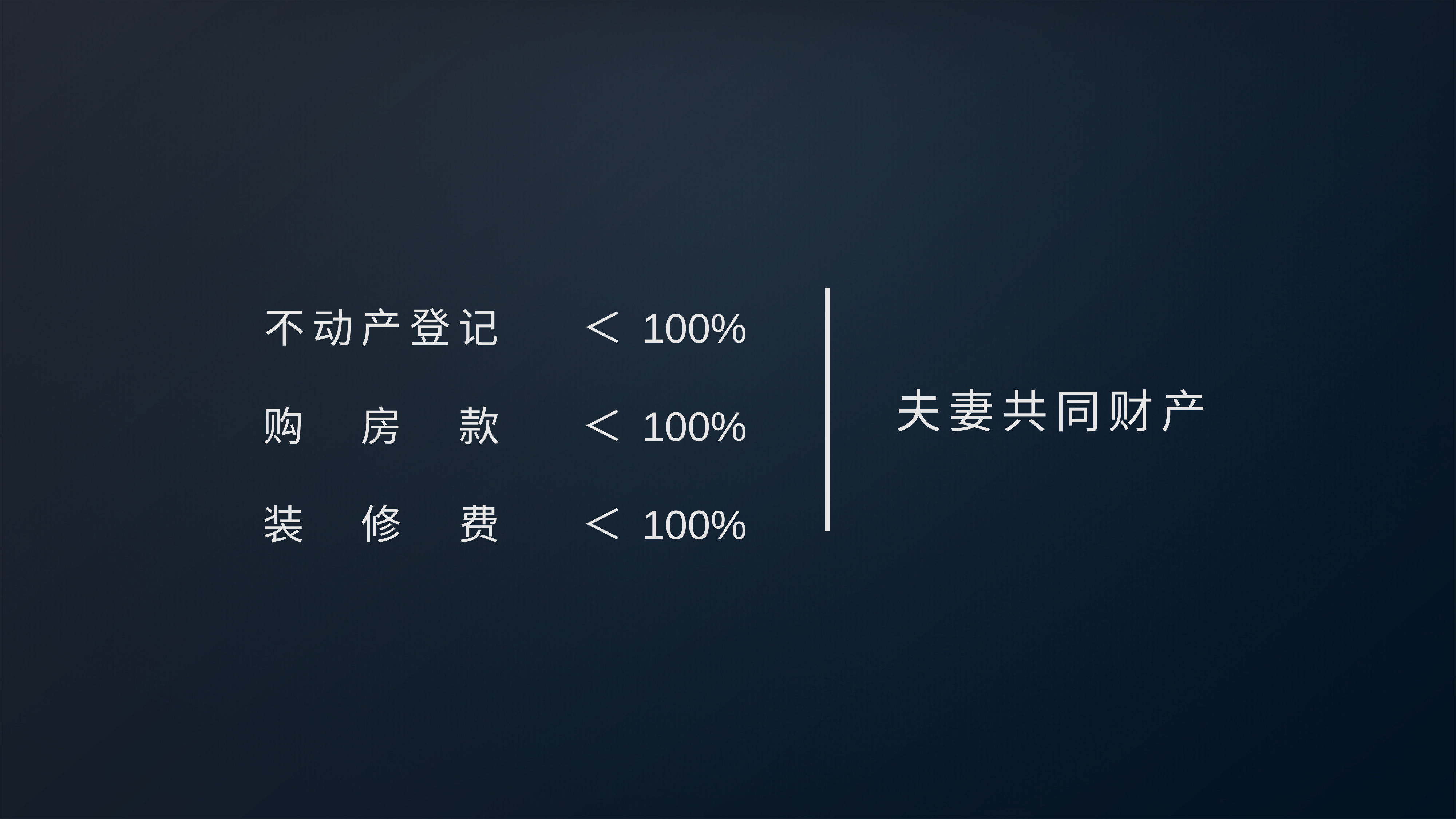

不动产登记
购房款
装修费
＜ 100%
＜ 100%
＜ 100%

夫妻共同财产